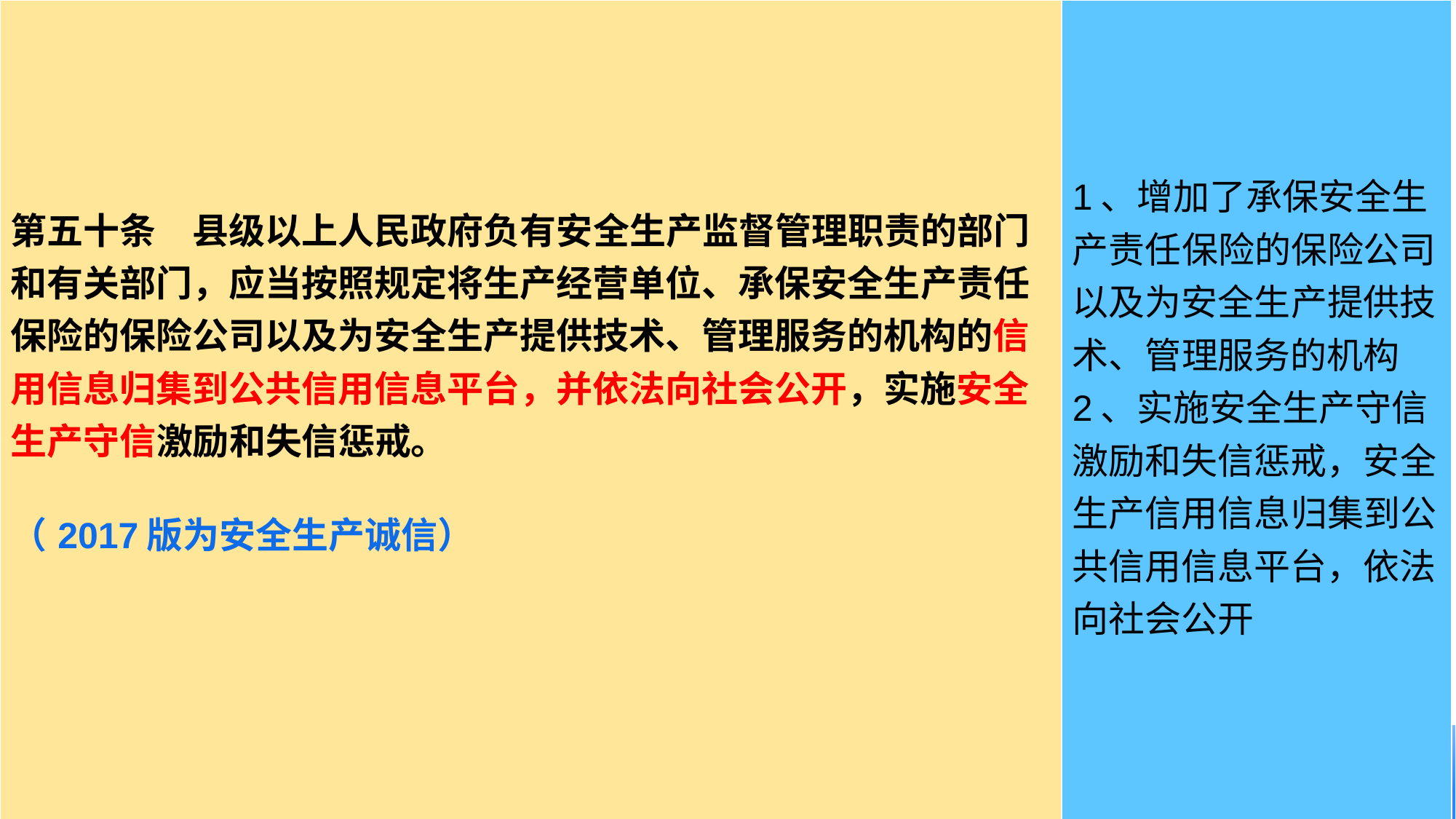

| 第五十条　县级以上人民政府负有安全生产监督管理职责的部门和有关部门，应当按照规定将生产经营单位、承保安全生产责任保险的保险公司以及为安全生产提供技术、管理服务的机构的信用信息归集到公共信用信息平台，并依法向社会公开，实施安全生产守信激励和失信惩戒。 （2017版为安全生产诚信） | 1、增加了承保安全生产责任保险的保险公司以及为安全生产提供技术、管理服务的机构 2、实施安全生产守信激励和失信惩戒，安全生产信用信息归集到公共信用信息平台，依法向社会公开 |
| --- | --- |
#